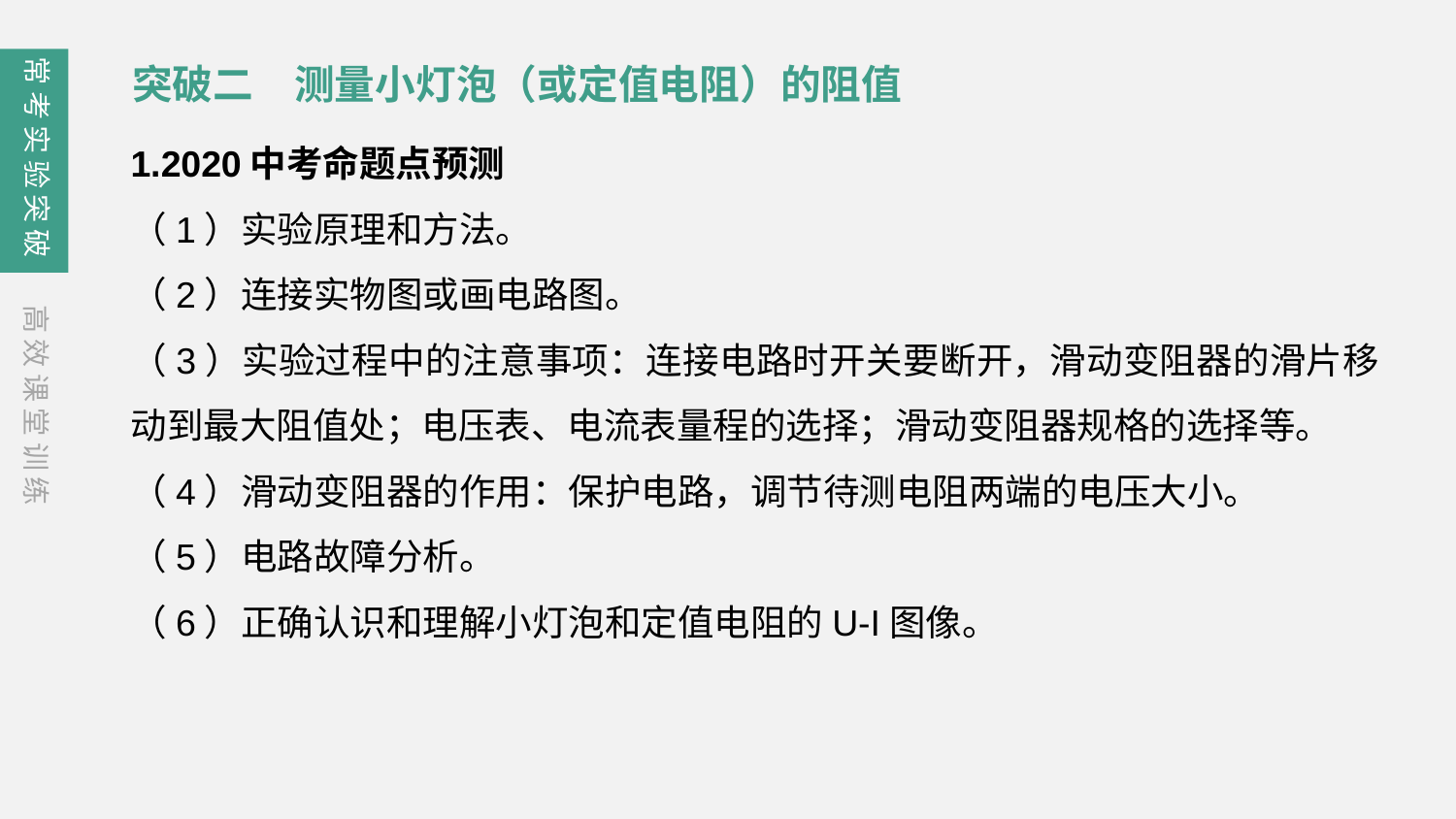

突破二　测量小灯泡（或定值电阻）的阻值
常考实验突破

1.2020中考命题点预测
（1）实验原理和方法。
（2）连接实物图或画电路图。
（3）实验过程中的注意事项：连接电路时开关要断开，滑动变阻器的滑片移动到最大阻值处；电压表、电流表量程的选择；滑动变阻器规格的选择等。
（4）滑动变阻器的作用：保护电路，调节待测电阻两端的电压大小。
（5）电路故障分析。
（6）正确认识和理解小灯泡和定值电阻的U-I图像。
高效课堂训练